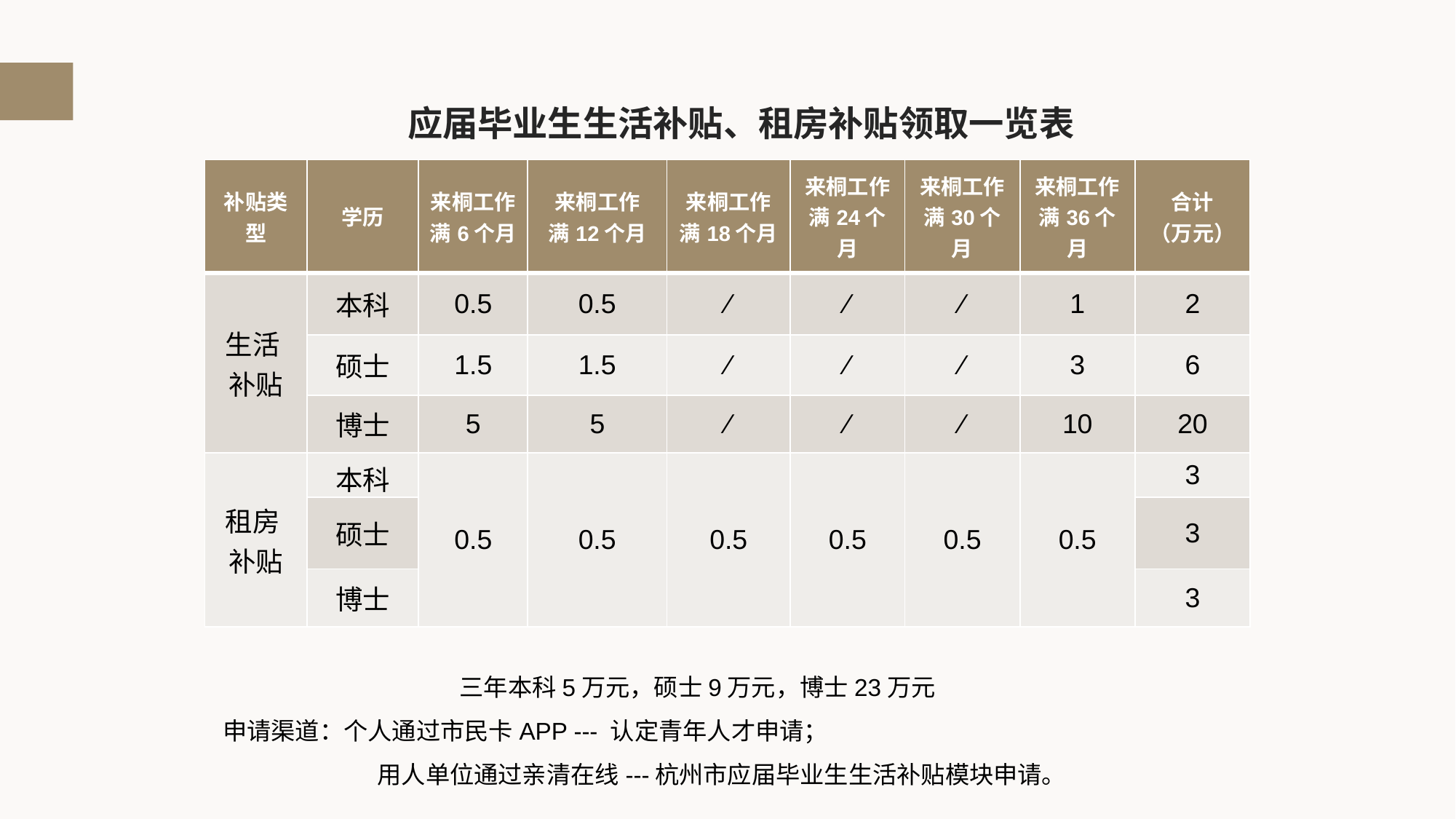

应届毕业生生活补贴、租房补贴领取一览表

| 补贴类型 | 学历 | 来桐工作 满6个月 | 来桐工作 满12个月 | 来桐工作 满18个月 | 来桐工作 满24个月 | 来桐工作 满30个月 | 来桐工作 满36个月 | 合计 （万元） |
| --- | --- | --- | --- | --- | --- | --- | --- | --- |
| 生活 补贴 | 本科 | 0.5 | 0.5 | ∕ | ∕ | ∕ | 1 | 2 |
|  | 硕士 | 1.5 | 1.5 | ∕ | ∕ | ∕ | 3 | 6 |
|  | 博士 | 5 | 5 | ∕ | ∕ | ∕ | 10 | 20 |
| 租房 补贴 | 本科 | 0.5 | 0.5 | 0.5 | 0.5 | 0.5 | 0.5 | 3 |
|  | 硕士 |  |  |  |  |  |  | 3 |
|  | 博士 |  |  |  |  |  |  | 3 |
三年本科5万元，硕士9万元，博士23万元
申请渠道：个人通过市民卡APP --- 认定青年人才申请；                                                                         用人单位通过亲清在线---杭州市应届毕业生生活补贴模块申请。